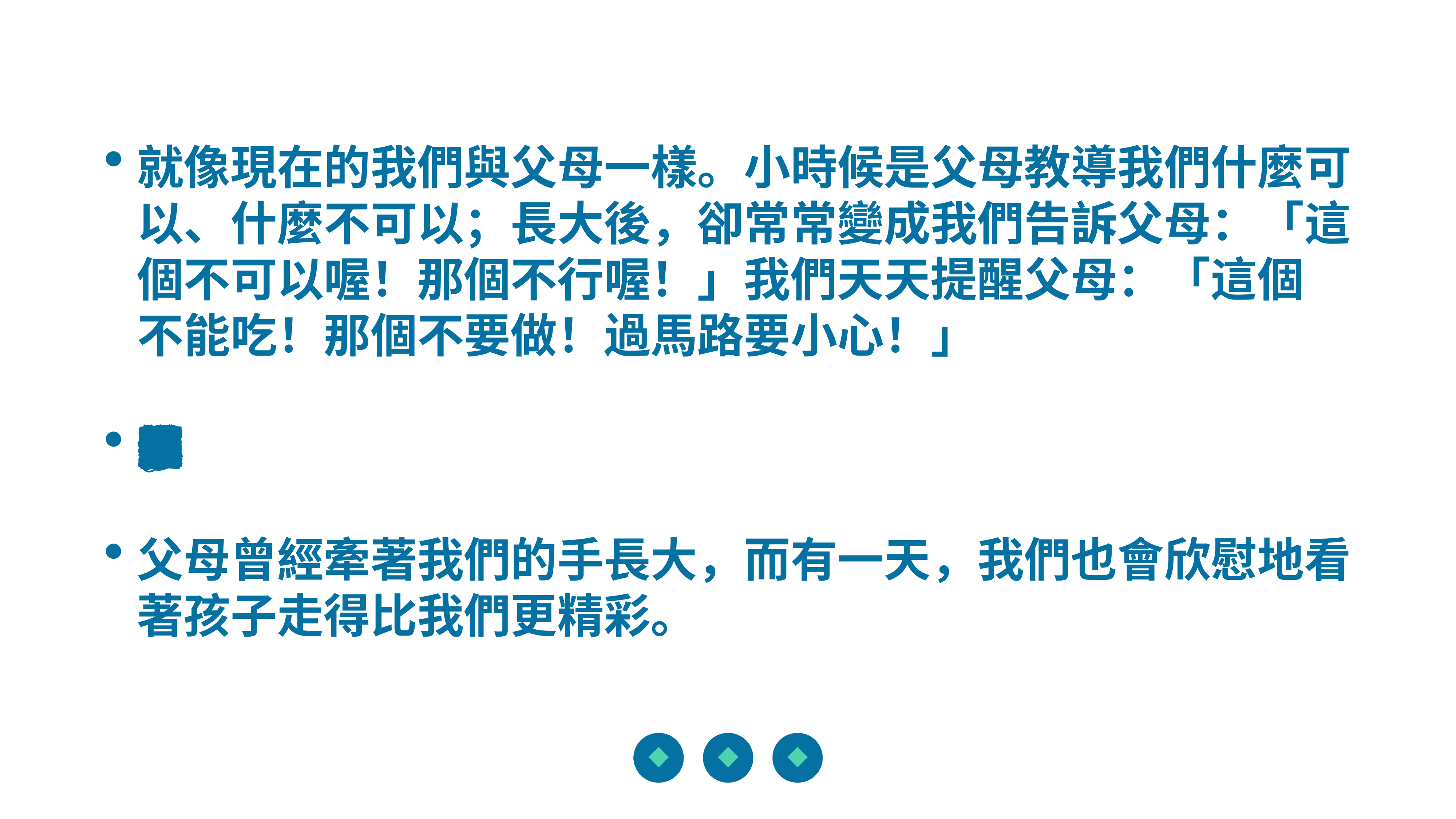

就像現在的我們與父母一樣。小時候是父母教導我們什麼可以、什麼不可以；長大後，卻常常變成我們告訴父母：「這個不可以喔！那個不行喔！」🤭我們天天提醒父母：「這個不能吃！那個不要做！過馬路要小心！」🤭

原來，當孩子長大了，做父母的我們，也慢慢變成了被照顧的人。孩子變大人，父母變小孩！🤭

父母曾經牽著我們的手長大，而有一天，我們也會欣慰地看著孩子走得比我們更精彩。